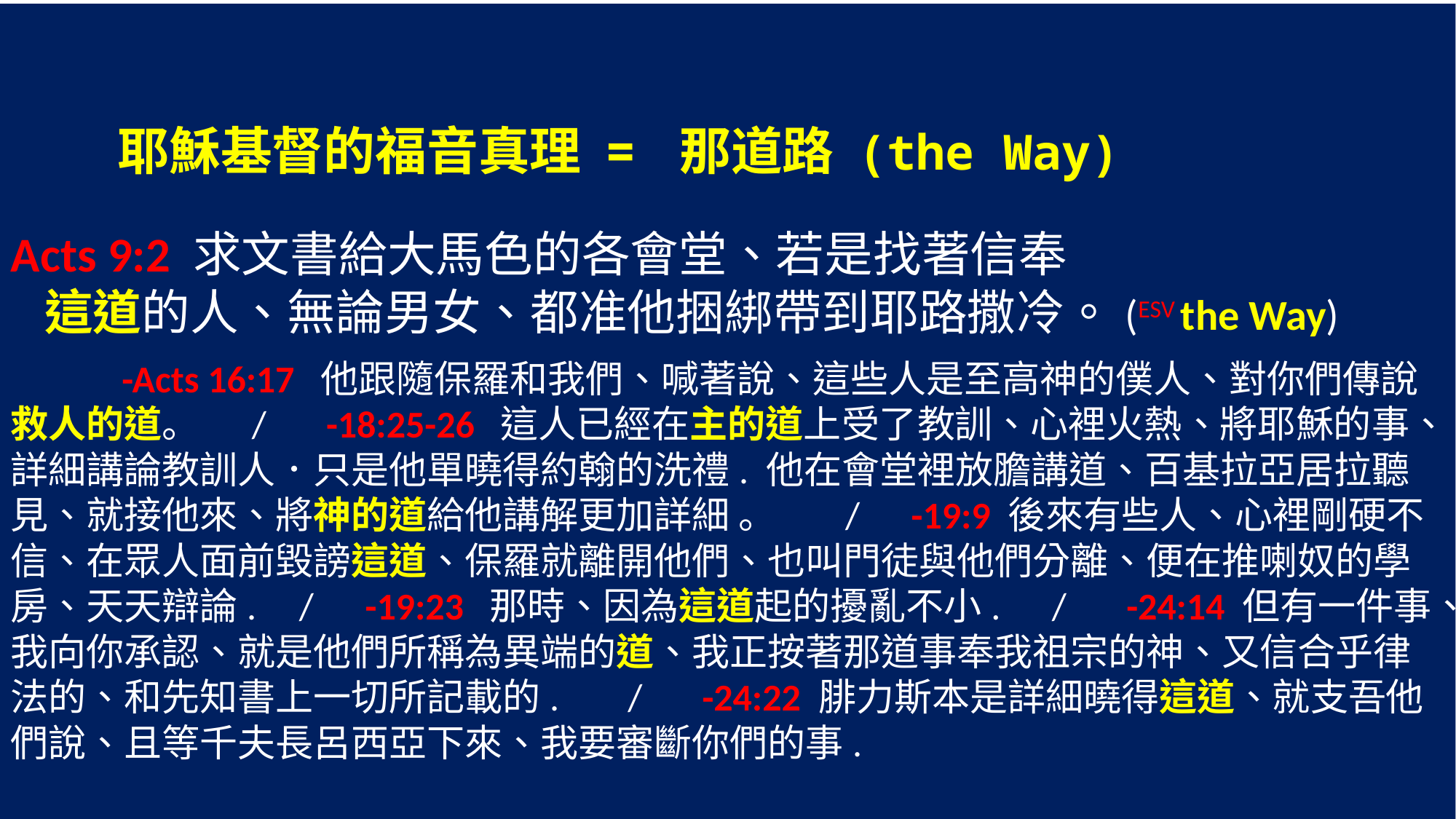

耶穌基督的福音真理 = 那道路 (the Way)

Acts 9:2 求文書給大馬色的各會堂、若是找著信奉
  這道的人、無論男女、都准他捆綁帶到耶路撒冷。(ESV the Way)

             -Acts 16:17  他跟隨保羅和我們、喊著說、這些人是至高神的僕人、對你們傳說救人的道。     /       -18:25-26  這人已經在主的道上受了教訓、心裡火熱、將耶穌的事、詳細講論教訓人．只是他單曉得約翰的洗禮. 他在會堂裡放膽講道、百基拉亞居拉聽見、就接他來、將神的道給他講解更加詳細 。       /      -19:9 後來有些人、心裡剛硬不信、在眾人面前毀謗這道、保羅就離開他們、也叫門徒與他們分離、便在推喇奴的學房、天天辯論.     /      -19:23  那時、因為這道起的擾亂不小.      /       -24:14 但有一件事、我向你承認、就是他們所稱為異端的道、我正按著那道事奉我祖宗的神、又信合乎律法的、和先知書上一切所記載的.        /       -24:22 腓力斯本是詳細曉得這道、就支吾他們說、且等千夫長呂西亞下來、我要審斷你們的事.